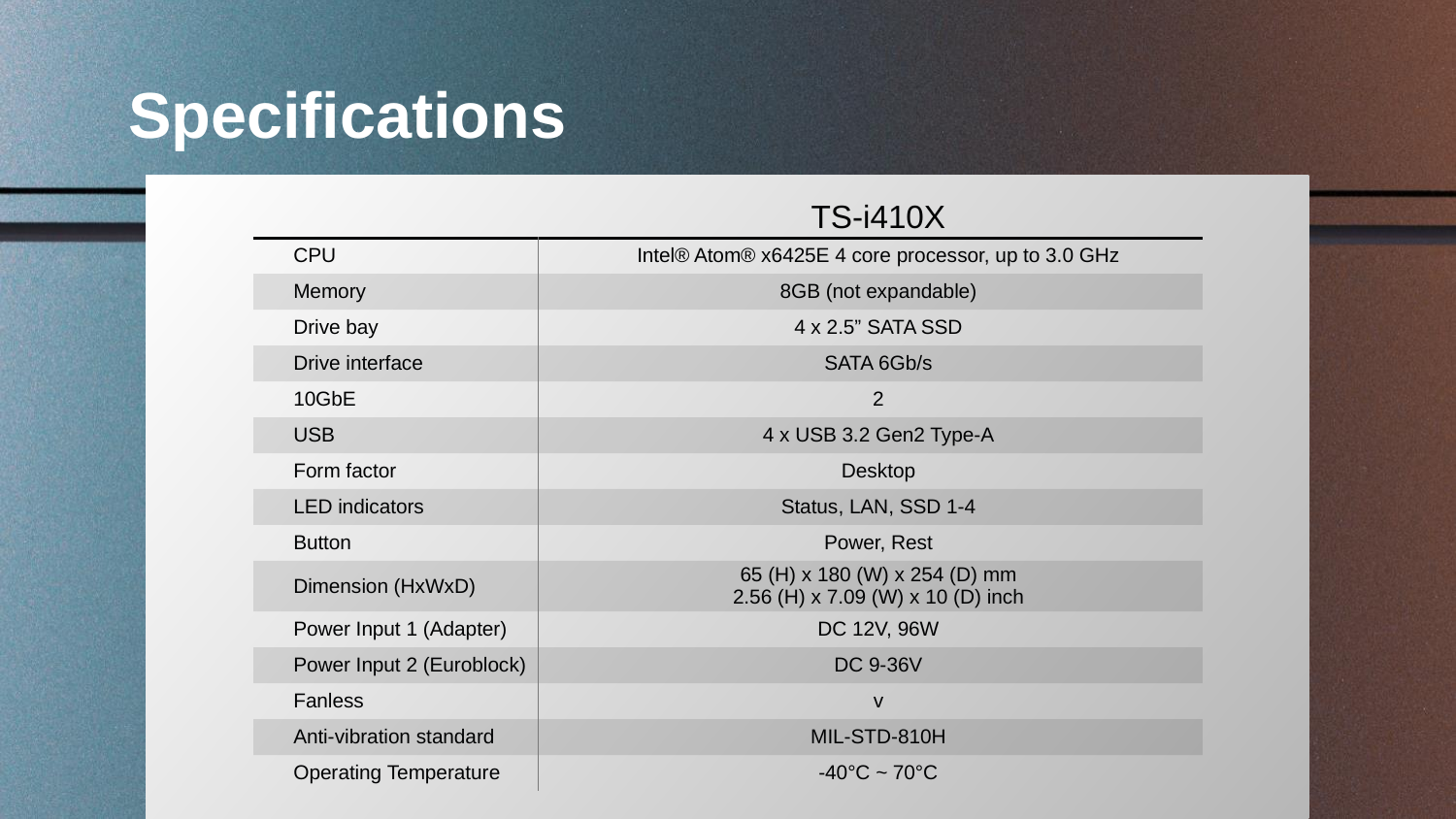

規格表
# Specifications

|  | TS-i410X |
| --- | --- |
| CPU | Intel® Atom® x6425E 4 core processor, up to 3.0 GHz |
| Memory | 8GB (not expandable) |
| Drive bay | 4 x 2.5” SATA SSD |
| Drive interface | SATA 6Gb/s |
| 10GbE | 2 |
| USB | 4 x USB 3.2 Gen2 Type-A |
| Form factor | Desktop |
| LED indicators | Status, LAN, SSD 1-4 |
| Button | Power, Rest |
| Dimension (HxWxD) | 65 (H) x 180 (W) x 254 (D) mm 2.56 (H) x 7.09 (W) x 10 (D) inch |
| Power Input 1 (Adapter) | DC 12V, 96W |
| Power Input 2 (Euroblock) | DC 9-36V |
| Fanless | v |
| Anti-vibration standard | MIL-STD-810H |
| Operating Temperature | -40°C ~ 70°C |
21